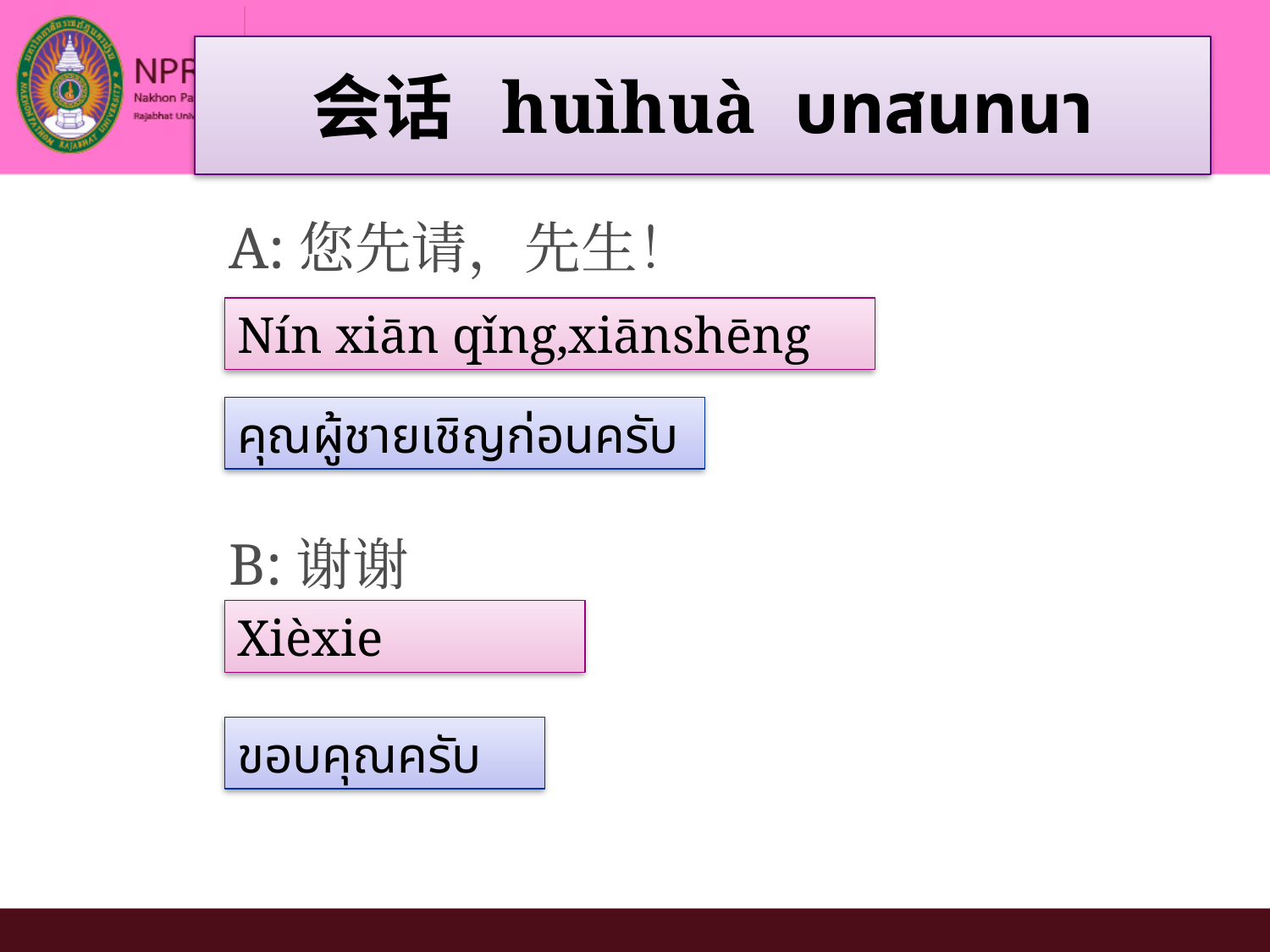

# 会话  huìhuà  บทสนทนา
A:您先请，先生！

B:谢谢
Nín xiān qǐng,xiānshēng
คุณผู้ชายเชิญก่อนครับ
Xièxie
ขอบคุณครับ